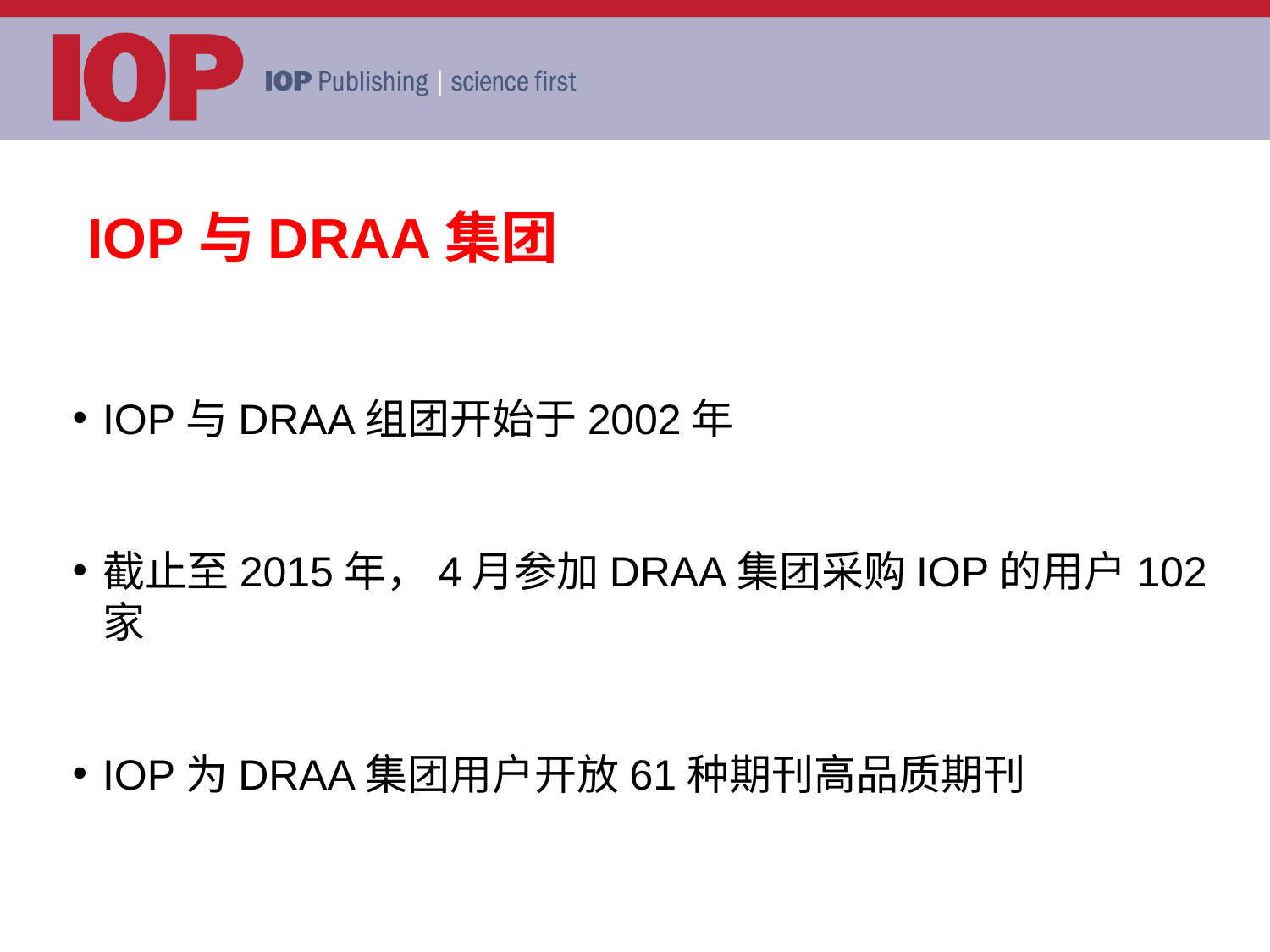

IOP与DRAA集团

IOP与DRAA组团开始于2002年

截止至2015年，4月参加DRAA集团采购IOP的用户102家

IOP为DRAA集团用户开放61种期刊高品质期刊